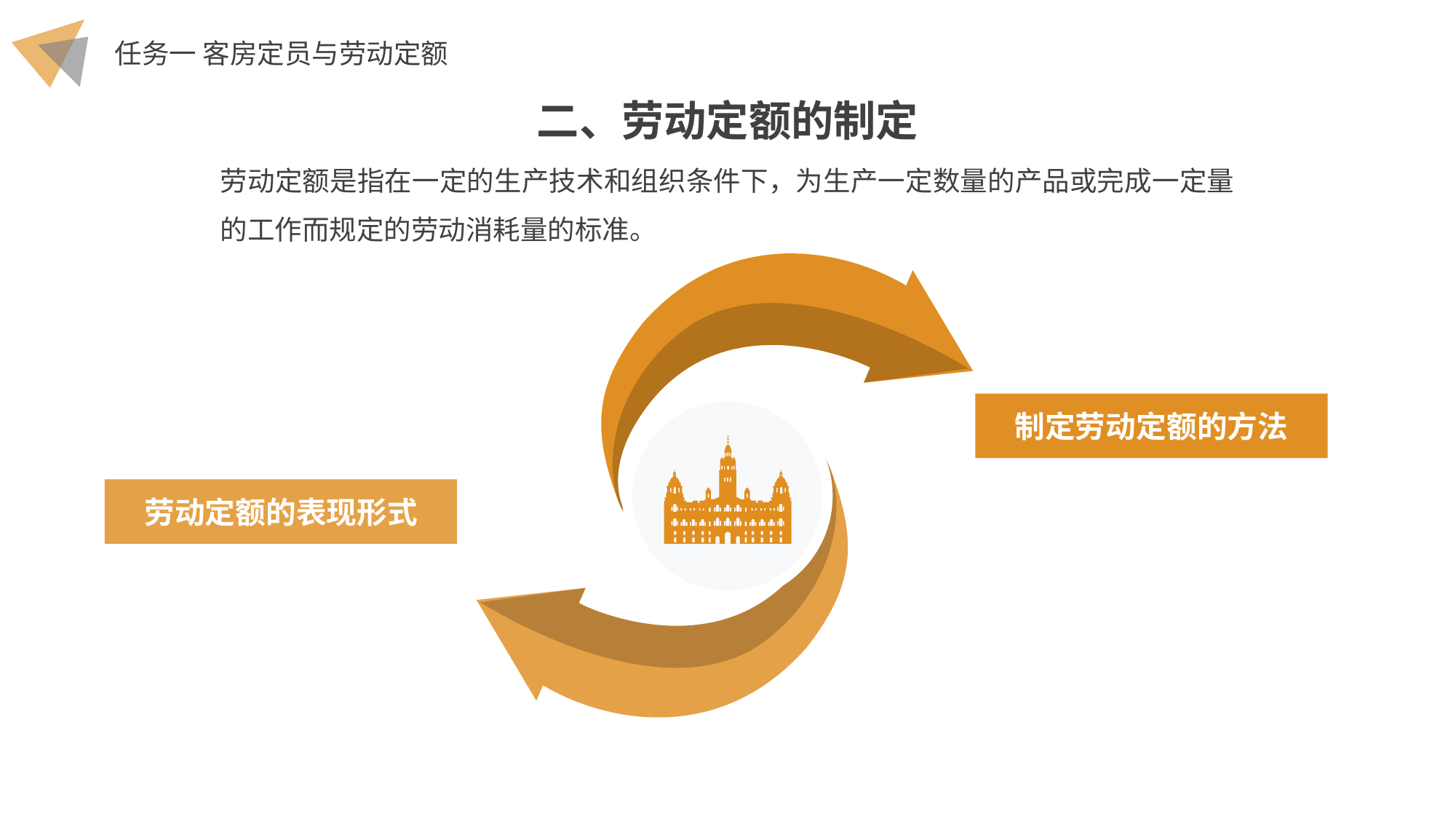

二、劳动定额的制定
劳动定额是指在一定的生产技术和组织条件下，为生产一定数量的产品或完成一定量的工作而规定的劳动消耗量的标准。

制定劳动定额的方法

劳动定额的表现形式